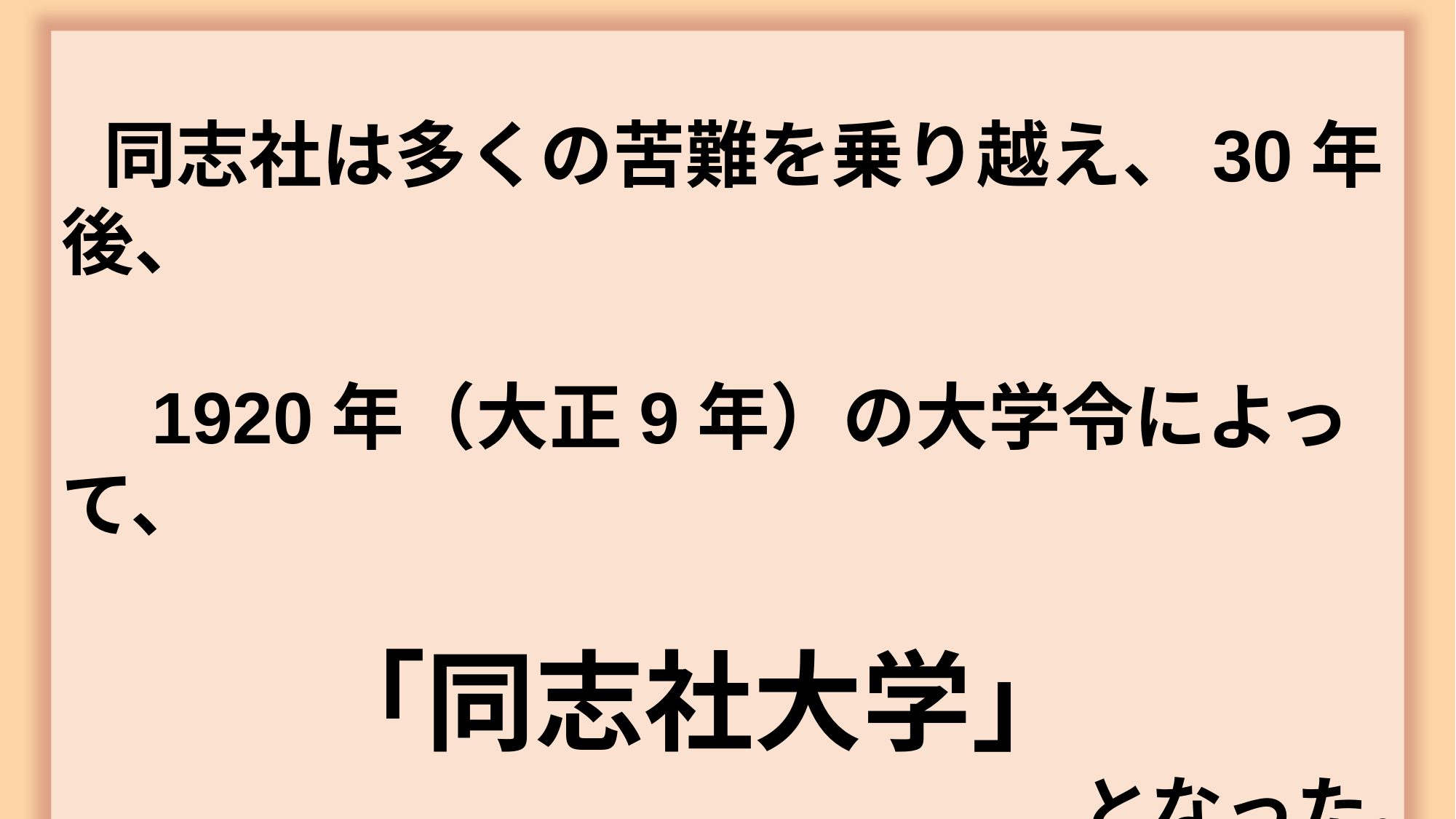

同志社は多くの苦難を乗り越え、30年後、

　1920年（大正9年）の大学令によって、

　　　「同志社大学」
　　　　　　　　　　　　　　となった。